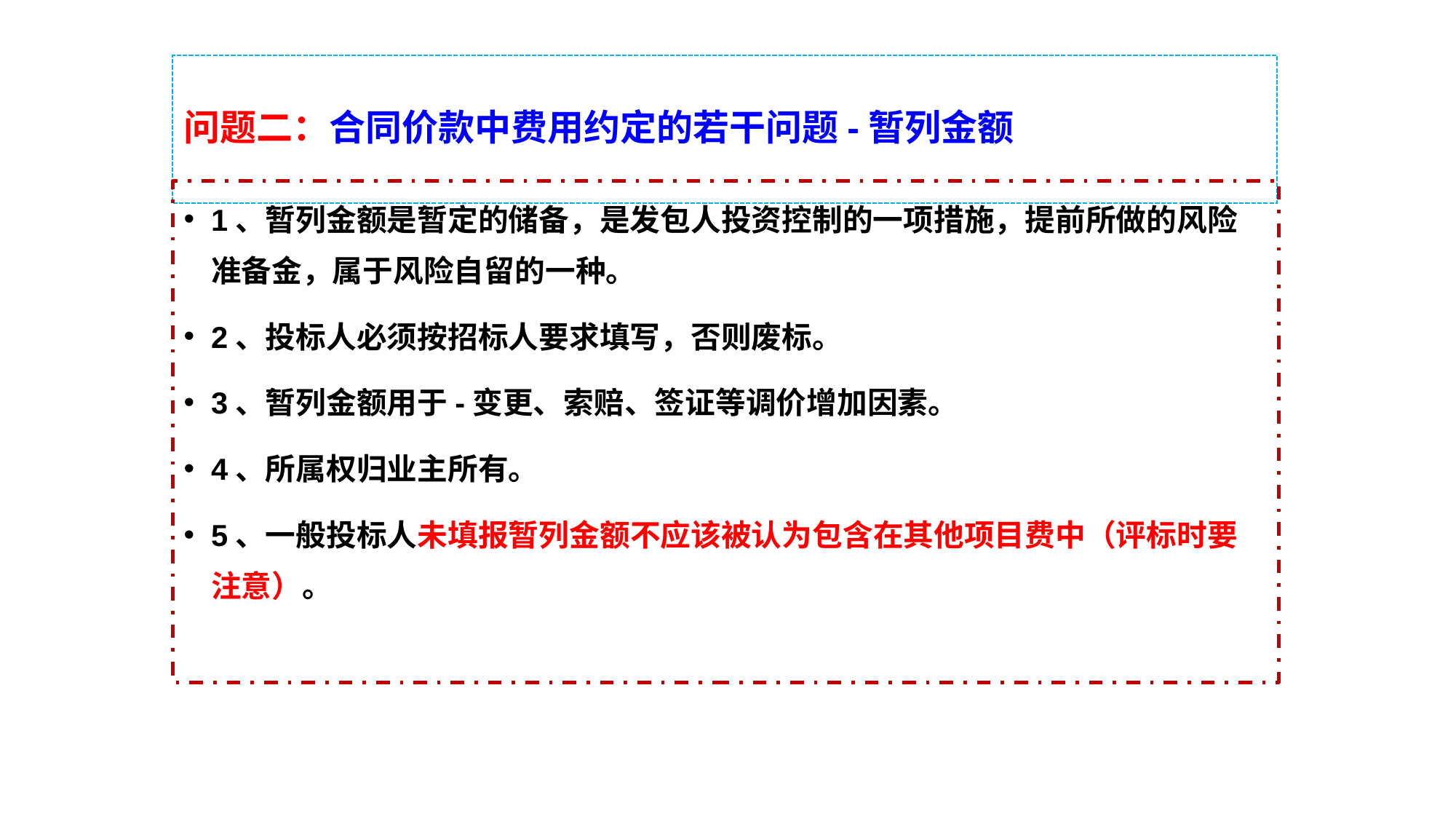

# 问题二：合同价款中费用约定的若干问题-暂列金额
1、暂列金额是暂定的储备，是发包人投资控制的一项措施，提前所做的风险准备金，属于风险自留的一种。
2、投标人必须按招标人要求填写，否则废标。
3、暂列金额用于-变更、索赔、签证等调价增加因素。
4、所属权归业主所有。
5、一般投标人未填报暂列金额不应该被认为包含在其他项目费中（评标时要注意）。